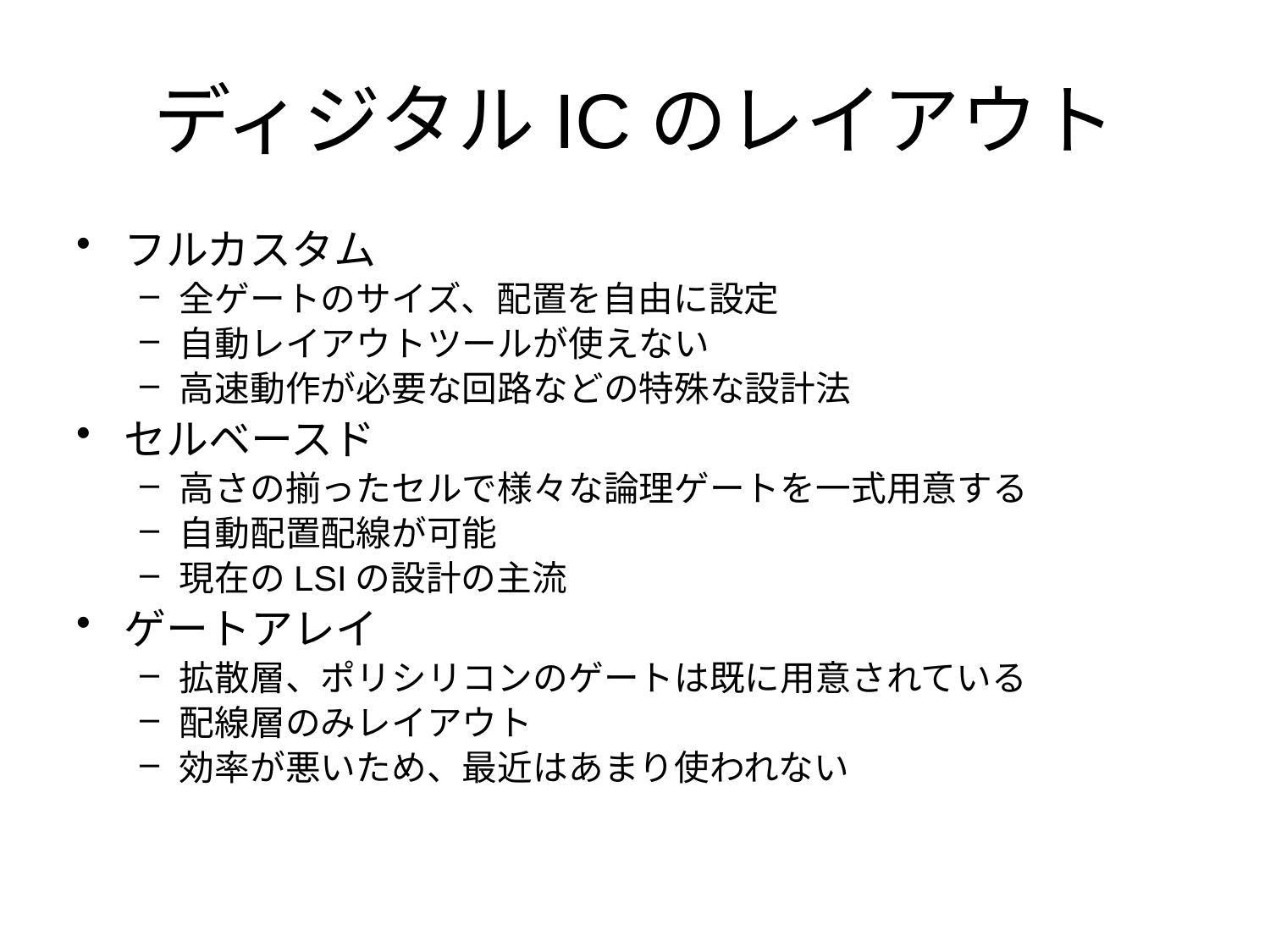

# ディジタルICのレイアウト
フルカスタム
全ゲートのサイズ、配置を自由に設定
自動レイアウトツールが使えない
高速動作が必要な回路などの特殊な設計法
セルベースド
高さの揃ったセルで様々な論理ゲートを一式用意する
自動配置配線が可能
現在のLSIの設計の主流
ゲートアレイ
拡散層、ポリシリコンのゲートは既に用意されている
配線層のみレイアウト
効率が悪いため、最近はあまり使われない